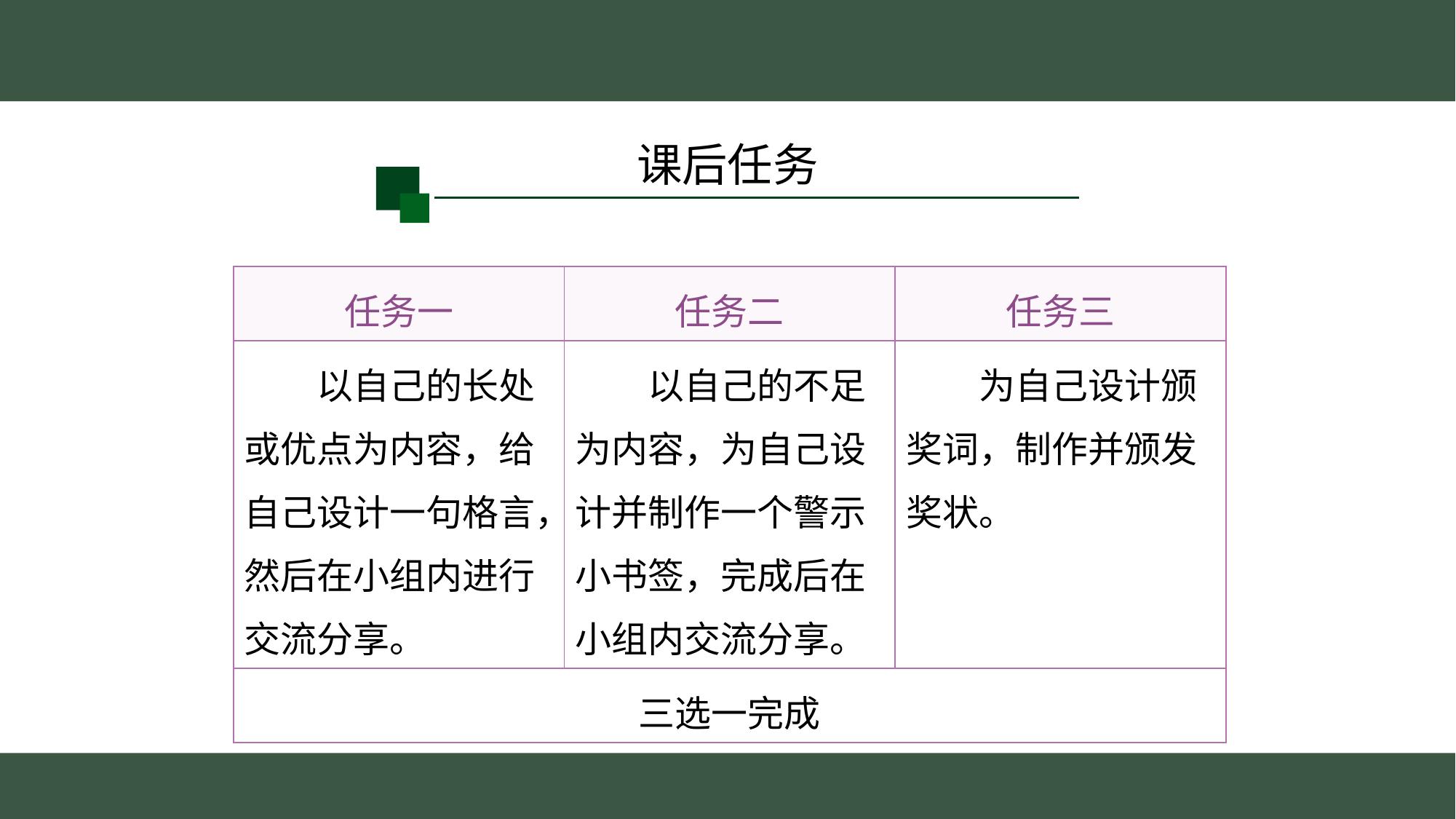

课后任务
| 任务一 | 任务二 | 任务三 |
| --- | --- | --- |
| 以自己的长处或优点为内容，给自己设计一句格言，然后在小组内进行交流分享。 | 以自己的不足为内容，为自己设计并制作一个警示小书签，完成后在小组内交流分享。 | 为自己设计颁奖词，制作并颁发奖状。 |
| 三选一完成 |  |  |